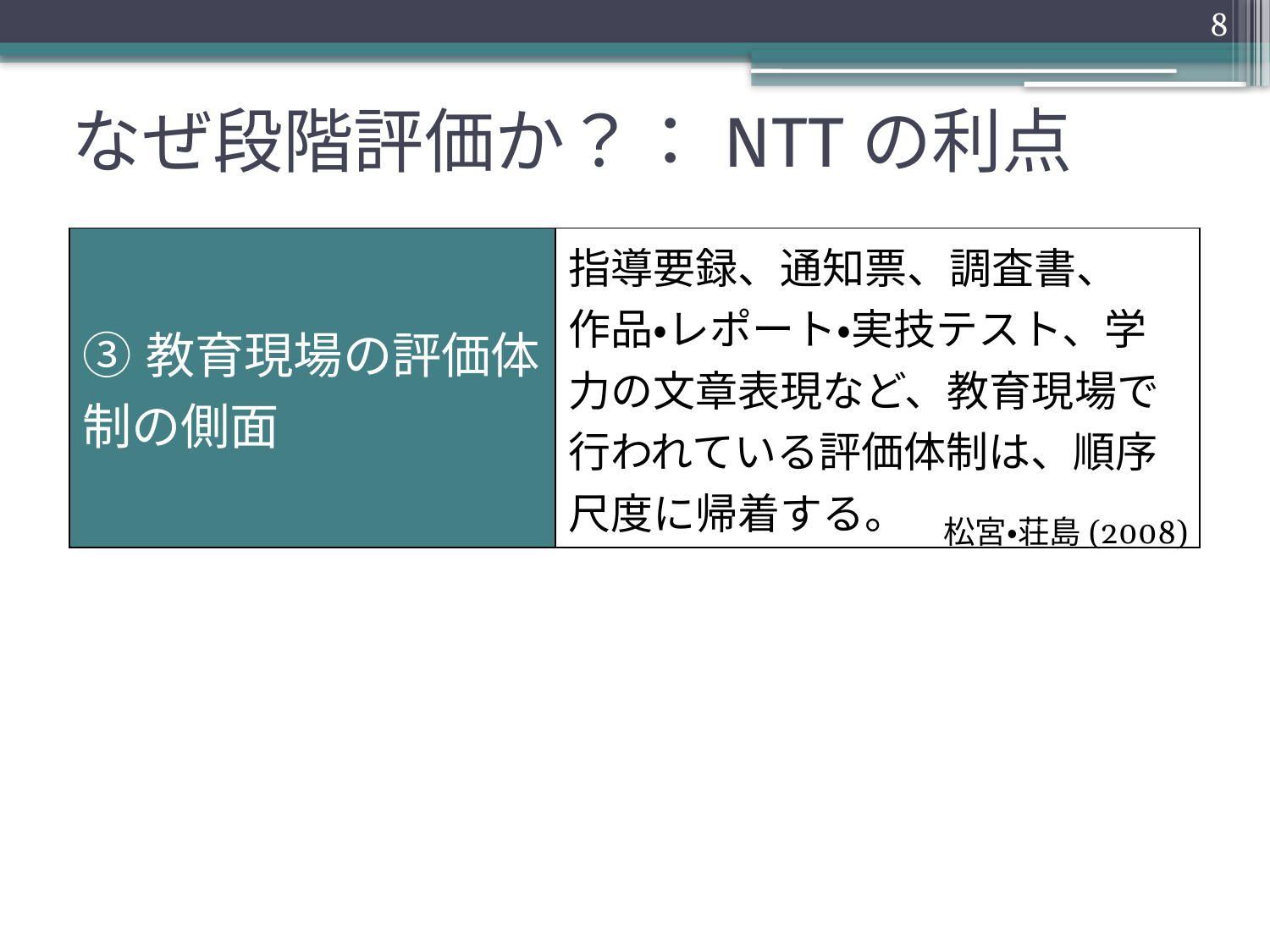

8
# なぜ段階評価か？：NTTの利点
| ③教育現場の評価体制の側面 | 指導要録、通知票、調査書、 作品・レポート・実技テスト、学力の文章表現など、教育現場で行われている評価体制は、順序尺度に帰着する。 |
| --- | --- |
松宮・荘島(2008)